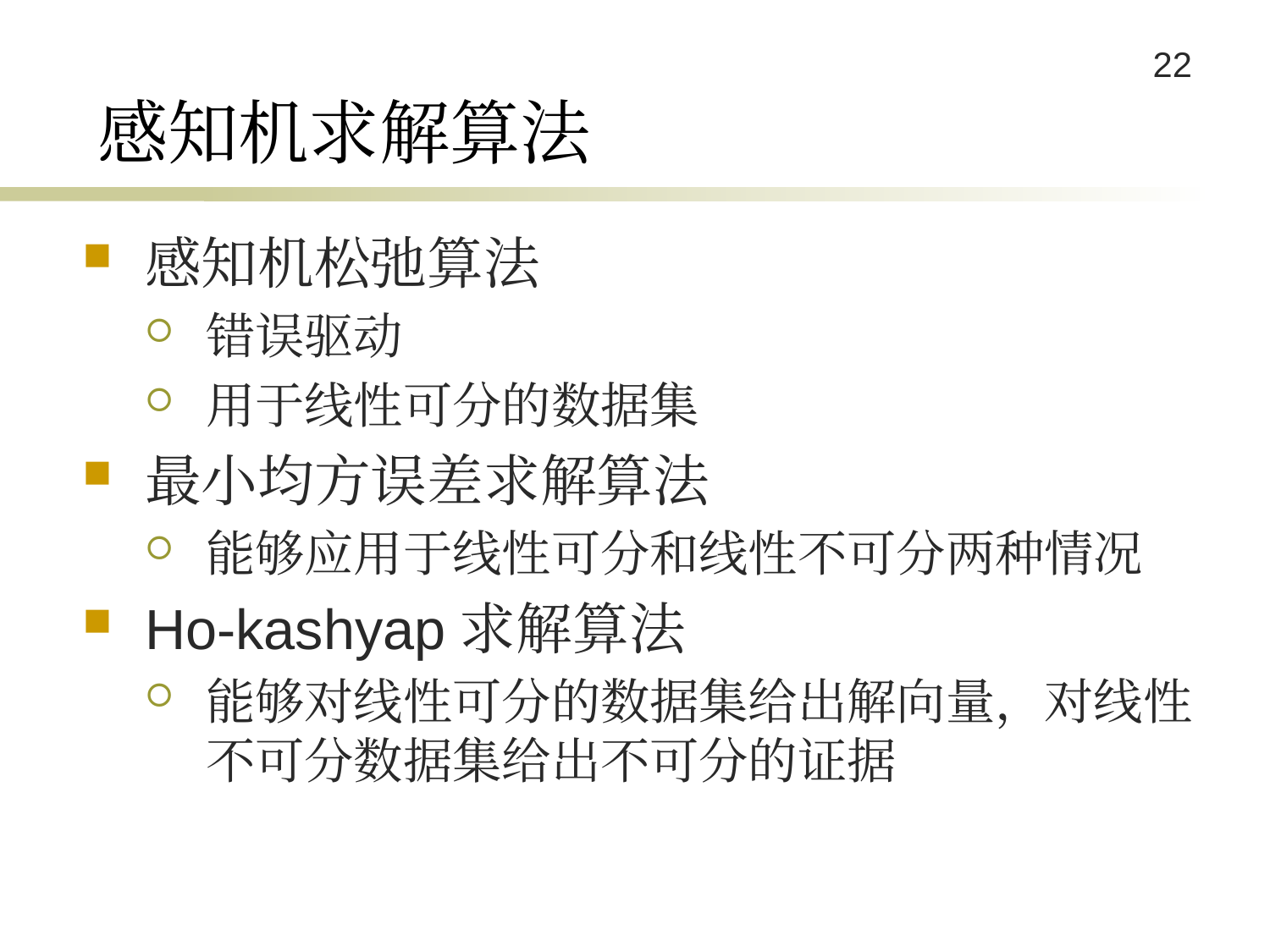

# 感知机求解算法
感知机松弛算法
错误驱动
用于线性可分的数据集
最小均方误差求解算法
能够应用于线性可分和线性不可分两种情况
Ho-kashyap求解算法
能够对线性可分的数据集给出解向量，对线性不可分数据集给出不可分的证据